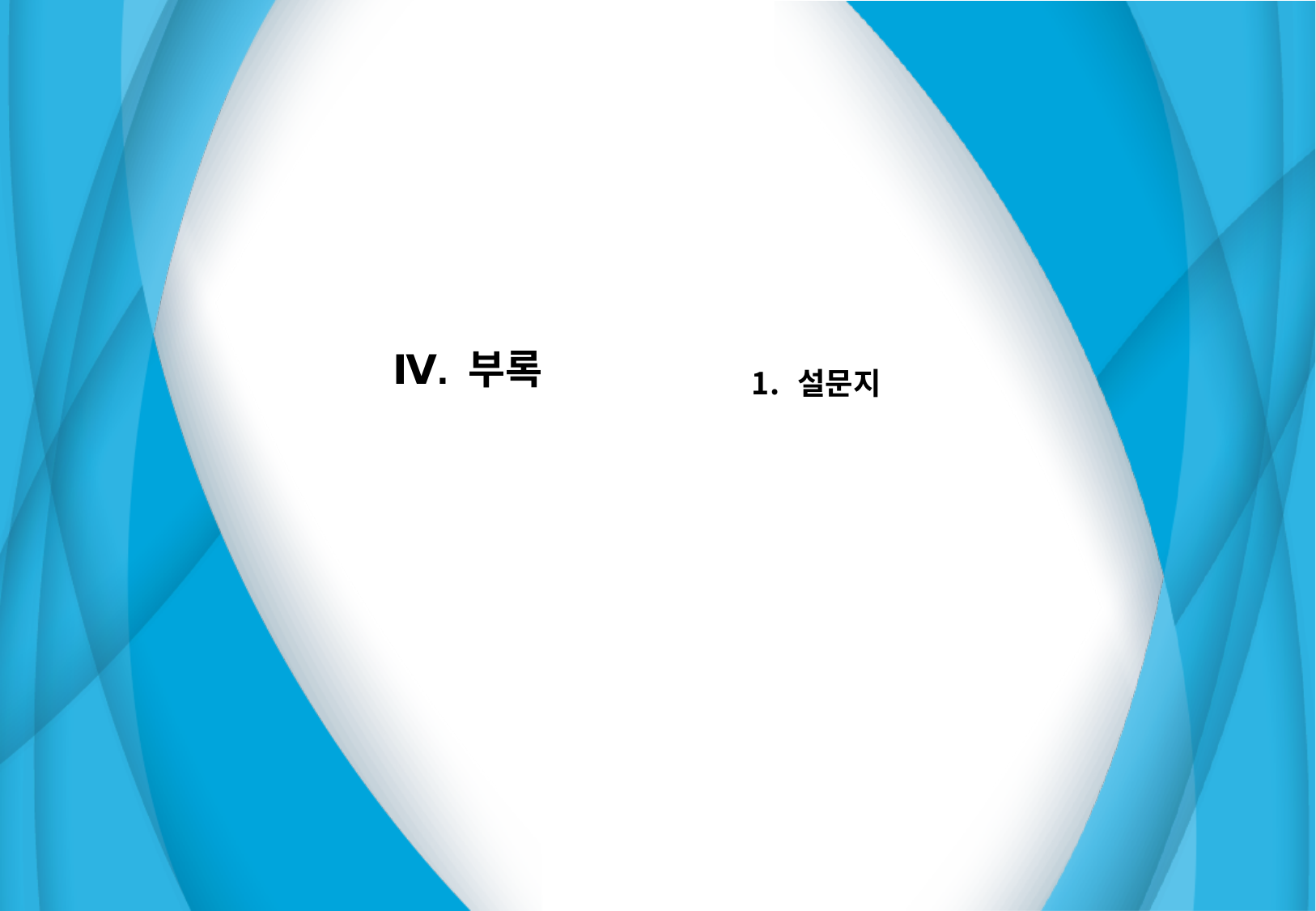

| Ⅳ. 부록 | 설문지 |
| --- | --- |